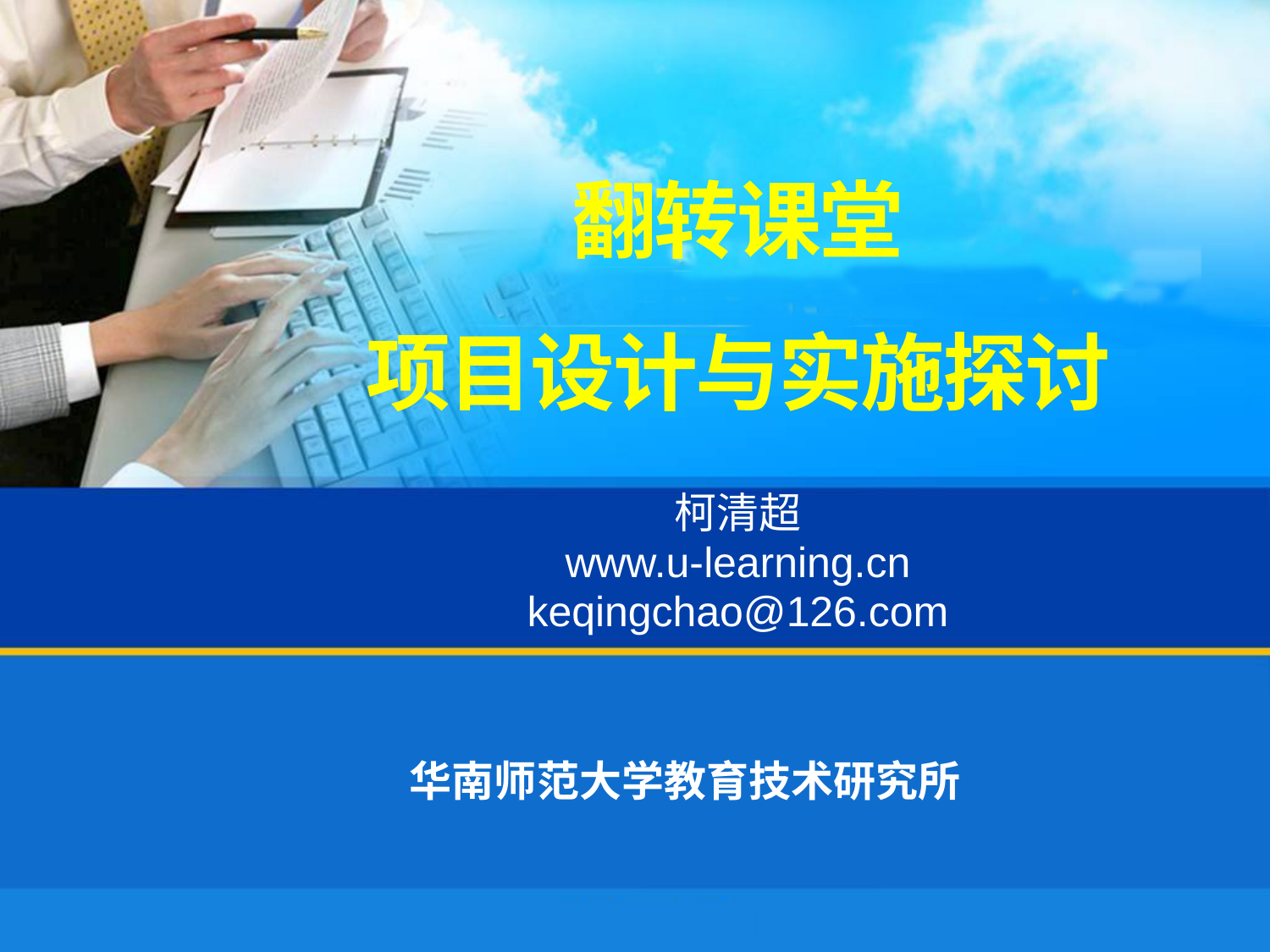

# 翻转课堂 项目设计与实施探讨
柯清超
www.u-learning.cn
keqingchao@126.com
华南师范大学教育技术研究所